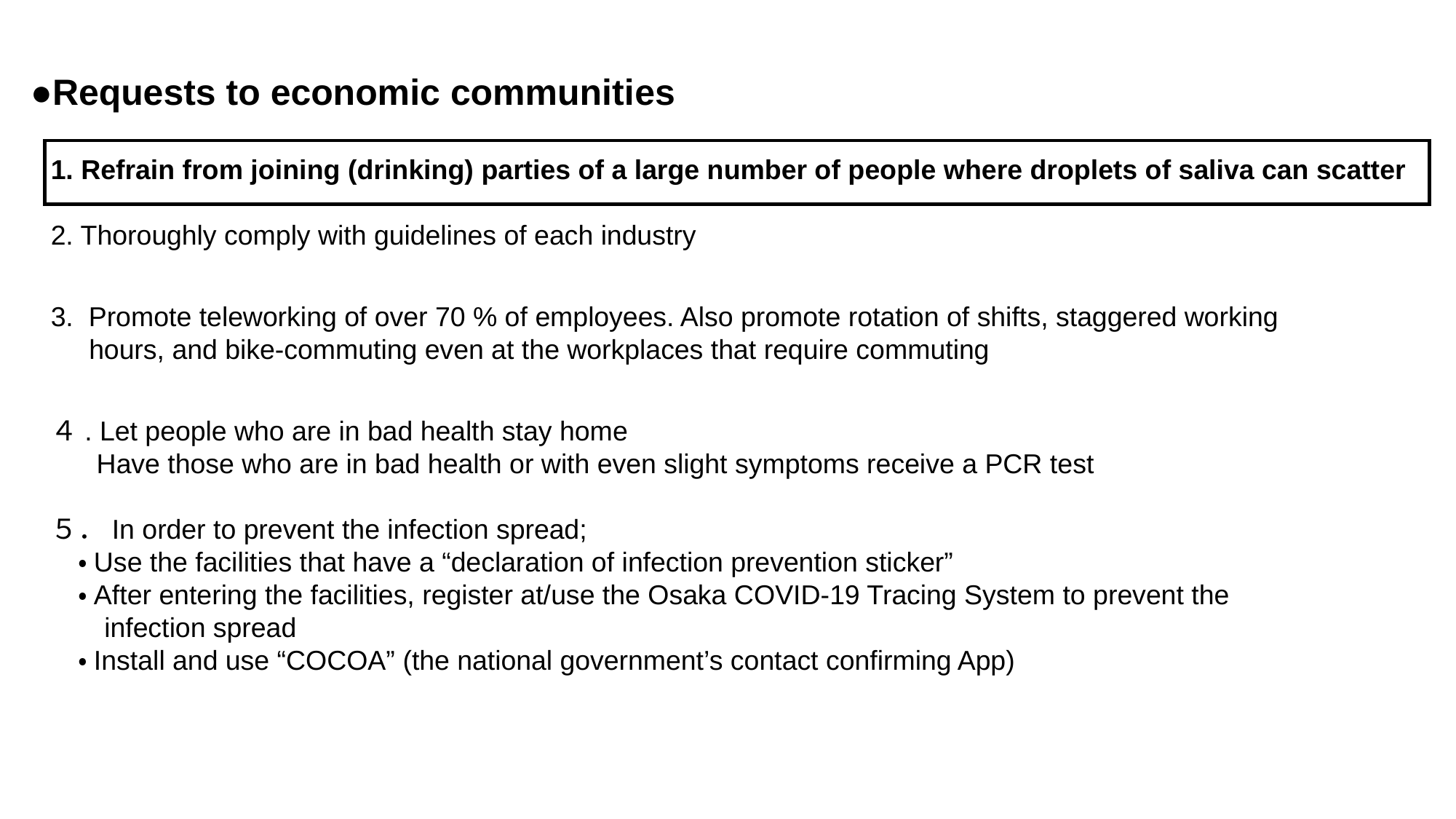

●Requests to economic communities

1. Refrain from joining (drinking) parties of a large number of people where droplets of saliva can scatter

2. Thoroughly comply with guidelines of each industry

3.  Promote teleworking of over 70 % of employees. Also promote rotation of shifts, staggered working
     hours, and bike-commuting even at the workplaces that require commuting

４. Let people who are in bad health stay home
      Have those who are in bad health or with even slight symptoms receive a PCR test

５．In order to prevent the infection spread;
　・Use the facilities that have a “declaration of infection prevention sticker”
　・After entering the facilities, register at/use the Osaka COVID-19 Tracing System to prevent the
       infection spread
　・Install and use “COCOA” (the national government’s contact confirming App)